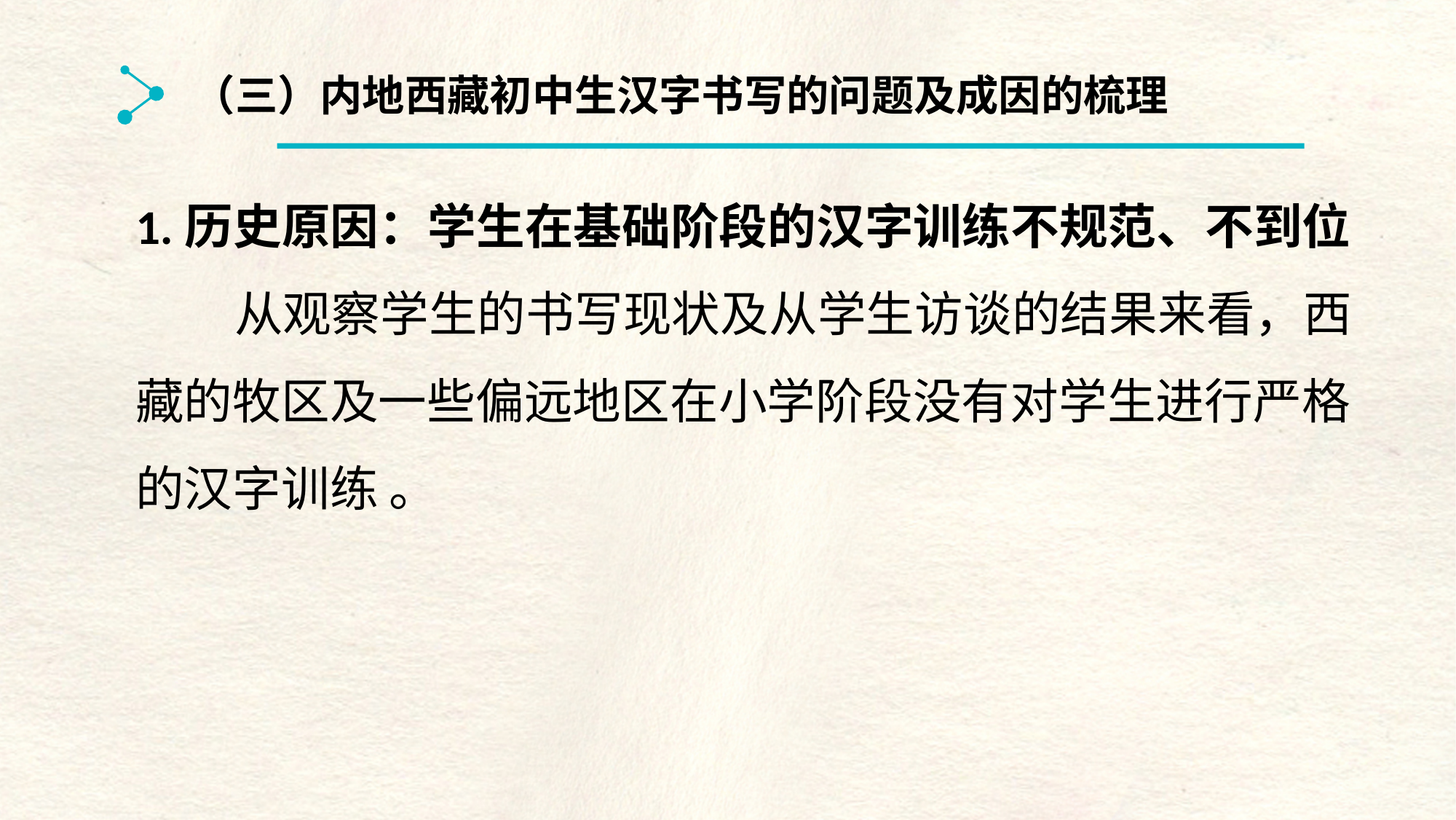

（三）内地西藏初中生汉字书写的问题及成因的梳理

1.历史原因：学生在基础阶段的汉字训练不规范、不到位
        从观察学生的书写现状及从学生访谈的结果来看，西藏的牧区及一些偏远地区在小学阶段没有对学生进行严格的汉字训练 。